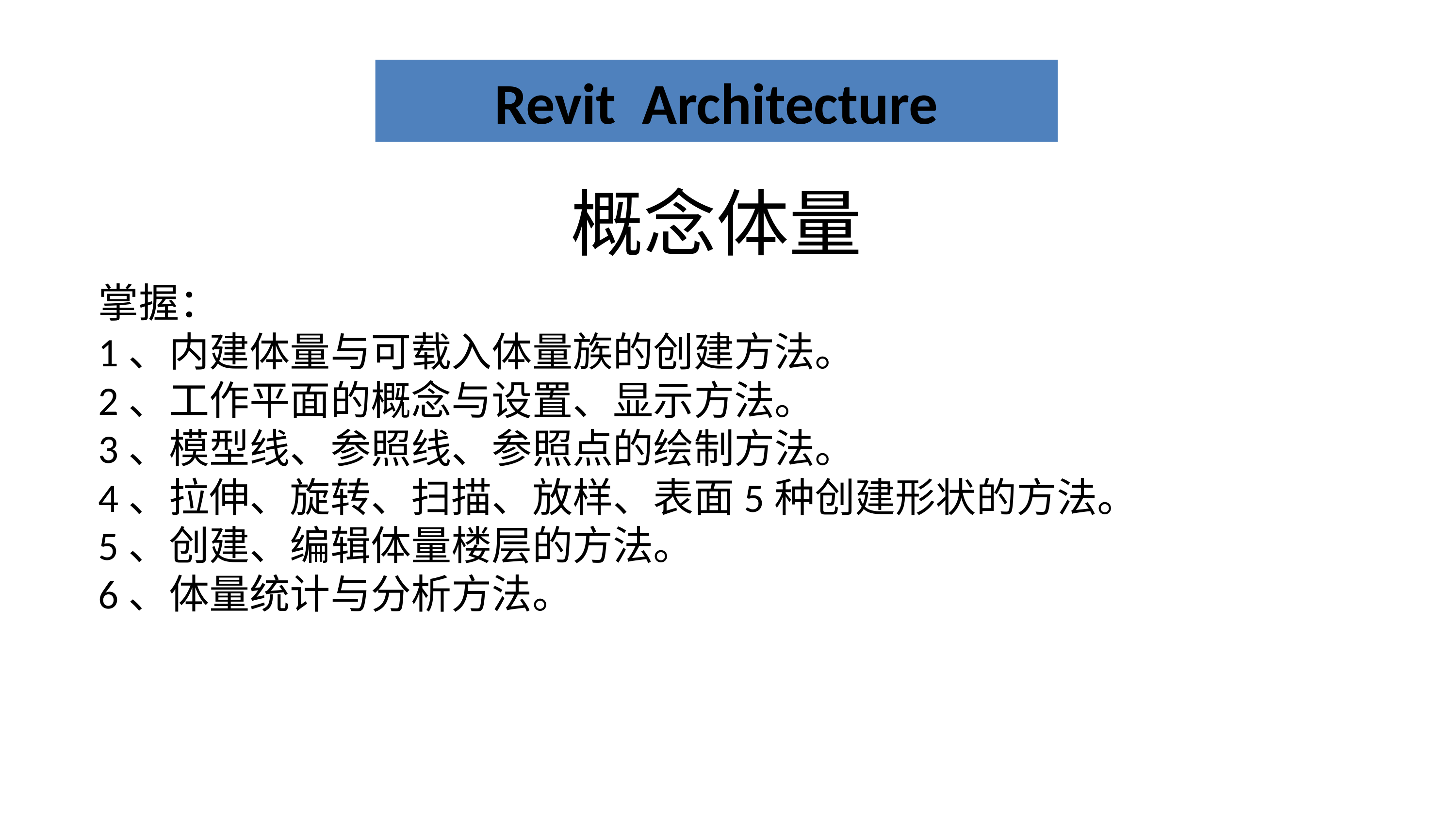

Revit  Architecture
概念体量
掌握：
1、内建体量与可载入体量族的创建方法。
2、工作平面的概念与设置、显示方法。
3、模型线、参照线、参照点的绘制方法。
4、拉伸、旋转、扫描、放样、表面5种创建形状的方法。
5、创建、编辑体量楼层的方法。
6、体量统计与分析方法。